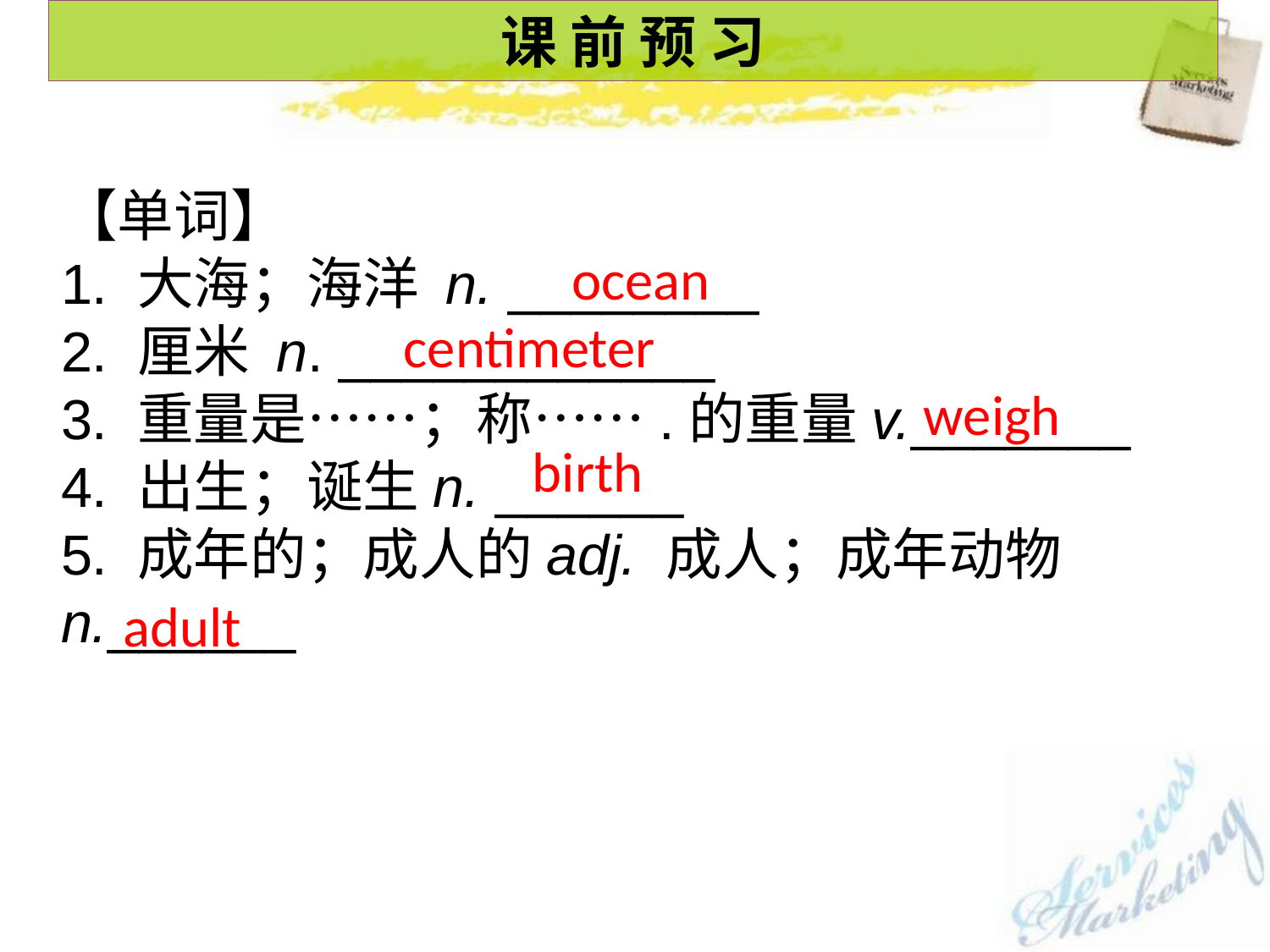

课 前 预 习
【单词】
1. 大海；海洋 n. ________
2. 厘米 n. ____________
3. 重量是……；称…….的重量v._______
4. 出生；诞生n. ______
5. 成年的；成人的adj. 成人；成年动物 n.______
ocean
centimeter
weigh
birth
adult